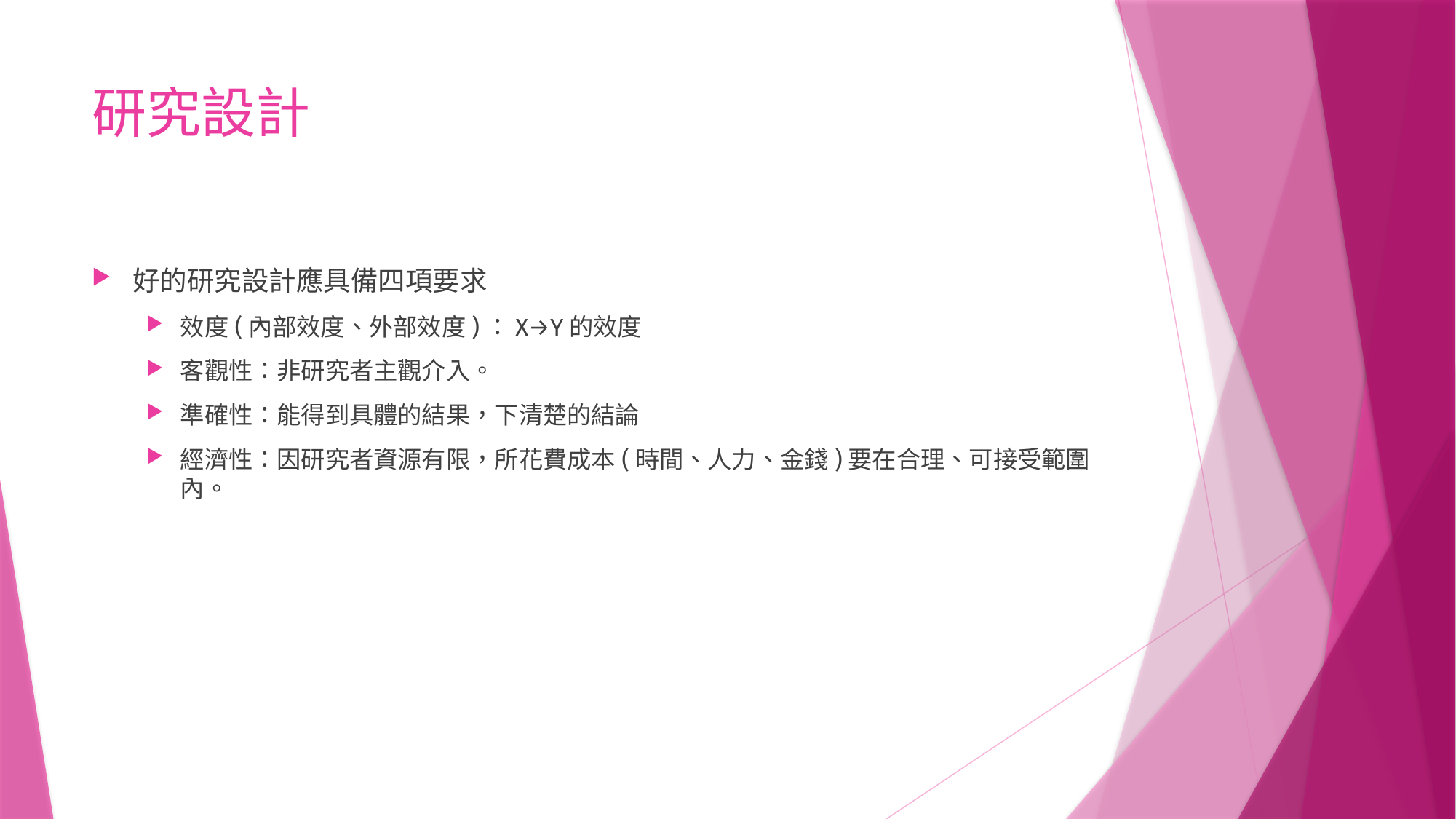

# 研究設計
好的研究設計應具備四項要求
效度(內部效度、外部效度)：X→Y的效度
客觀性：非研究者主觀介入。
準確性：能得到具體的結果，下清楚的結論
經濟性：因研究者資源有限，所花費成本(時間、人力、金錢)要在合理、可接受範圍內。